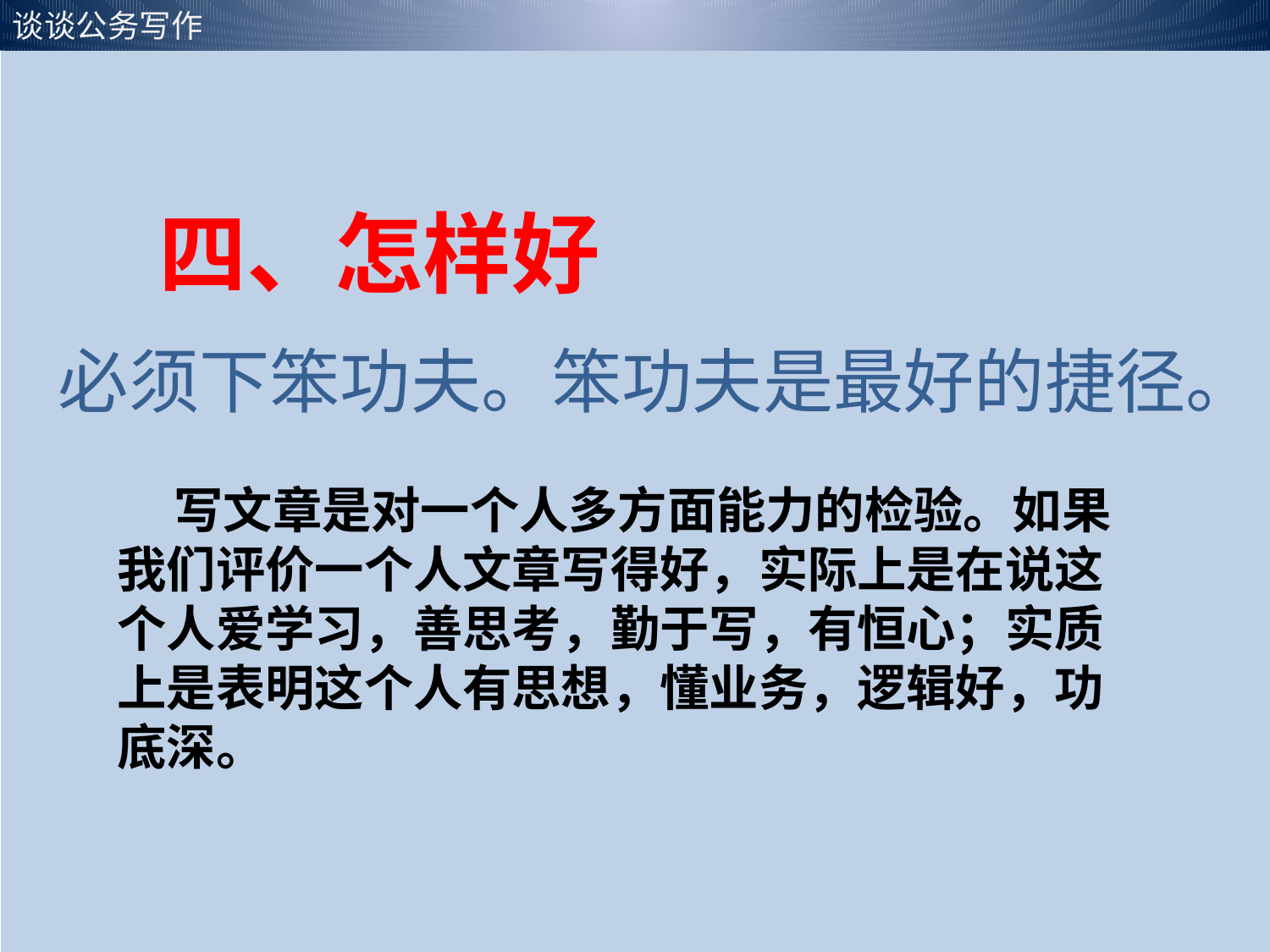

四、怎样好
必须下笨功夫。笨功夫是最好的捷径。
    写文章是对一个人多方面能力的检验。如果我们评价一个人文章写得好，实际上是在说这个人爱学习，善思考，勤于写，有恒心；实质上是表明这个人有思想，懂业务，逻辑好，功底深。